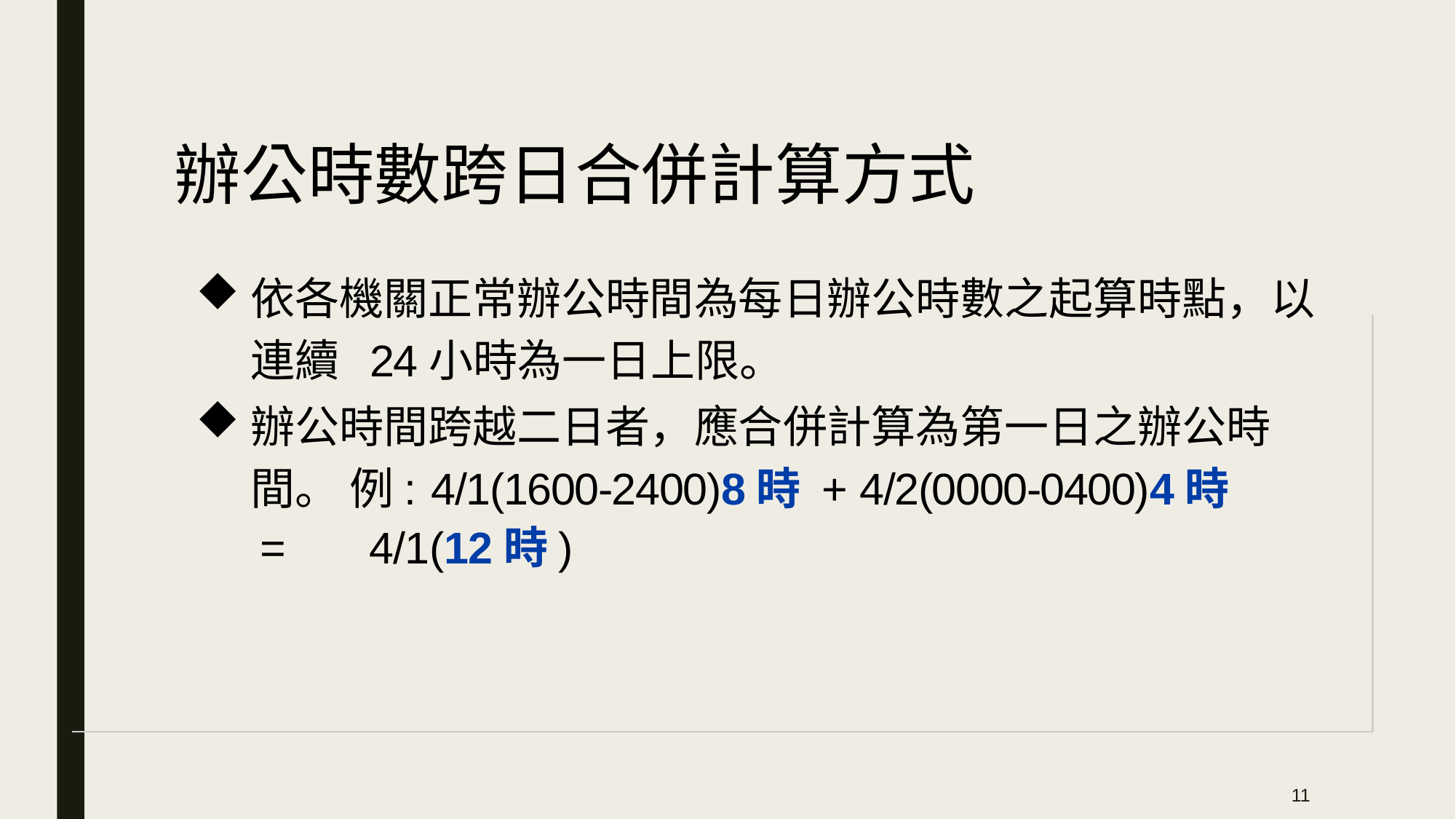

辦公時數跨日合併計算方式
依各機關正常辦公時間為每⽇辦公時數之起算時點，以連續  24⼩時為⼀⽇上限。
辦公時間跨越⼆⽇者，應合併計算為第⼀⽇之辦公時間。 例: 4/1(1600-2400)8時 + 4/2(0000-0400)4時
=	4/1(12時)

11